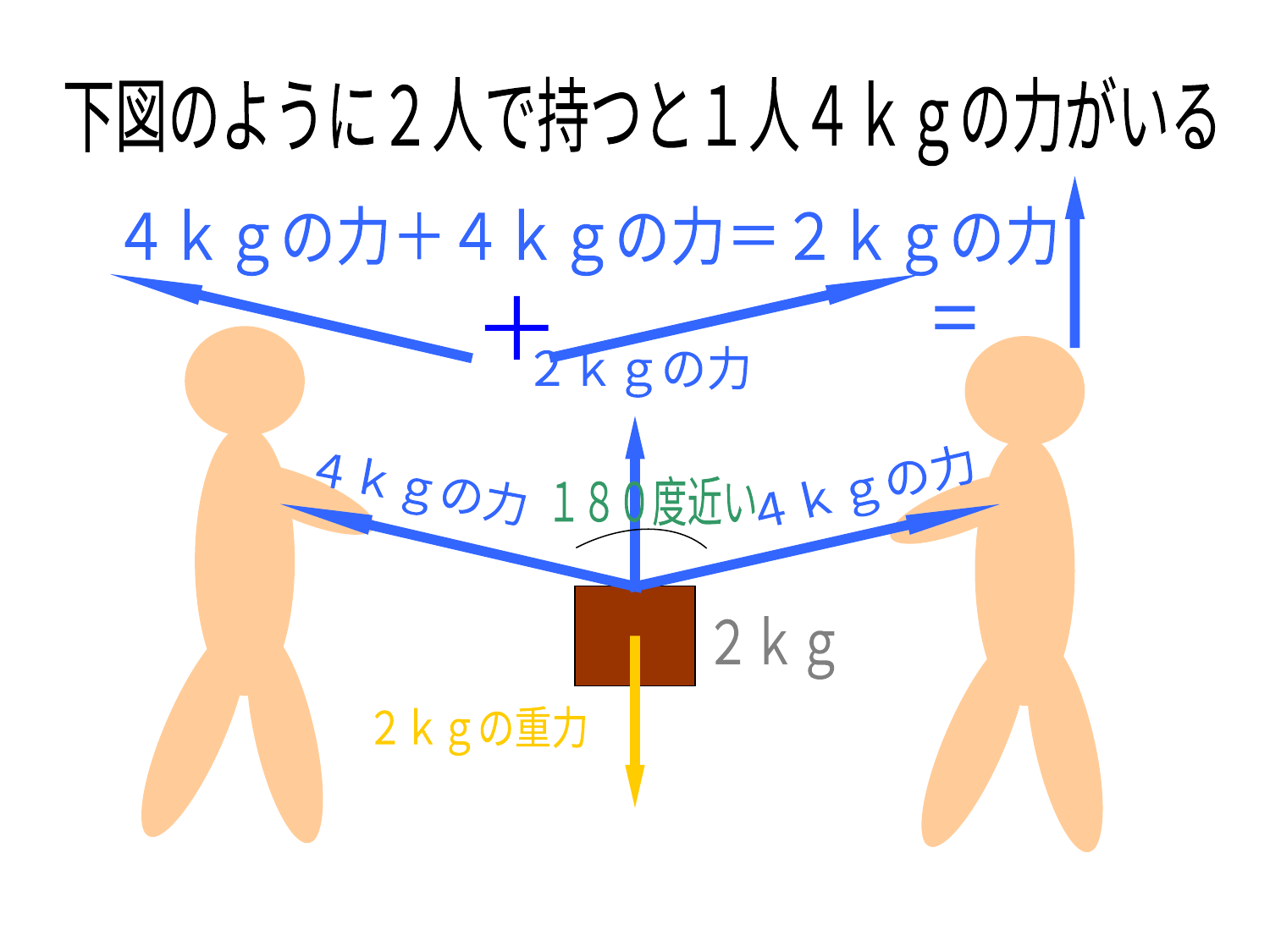

下図のように２人で持つと１人４ｋｇの力がいる

＋

＝
４ｋｇの力＋４ｋｇの力＝２ｋｇの力

２ｋｇの力
４ｋｇの力
４ｋｇの力
１８０度近い

２ｋｇ
２ｋｇの重力